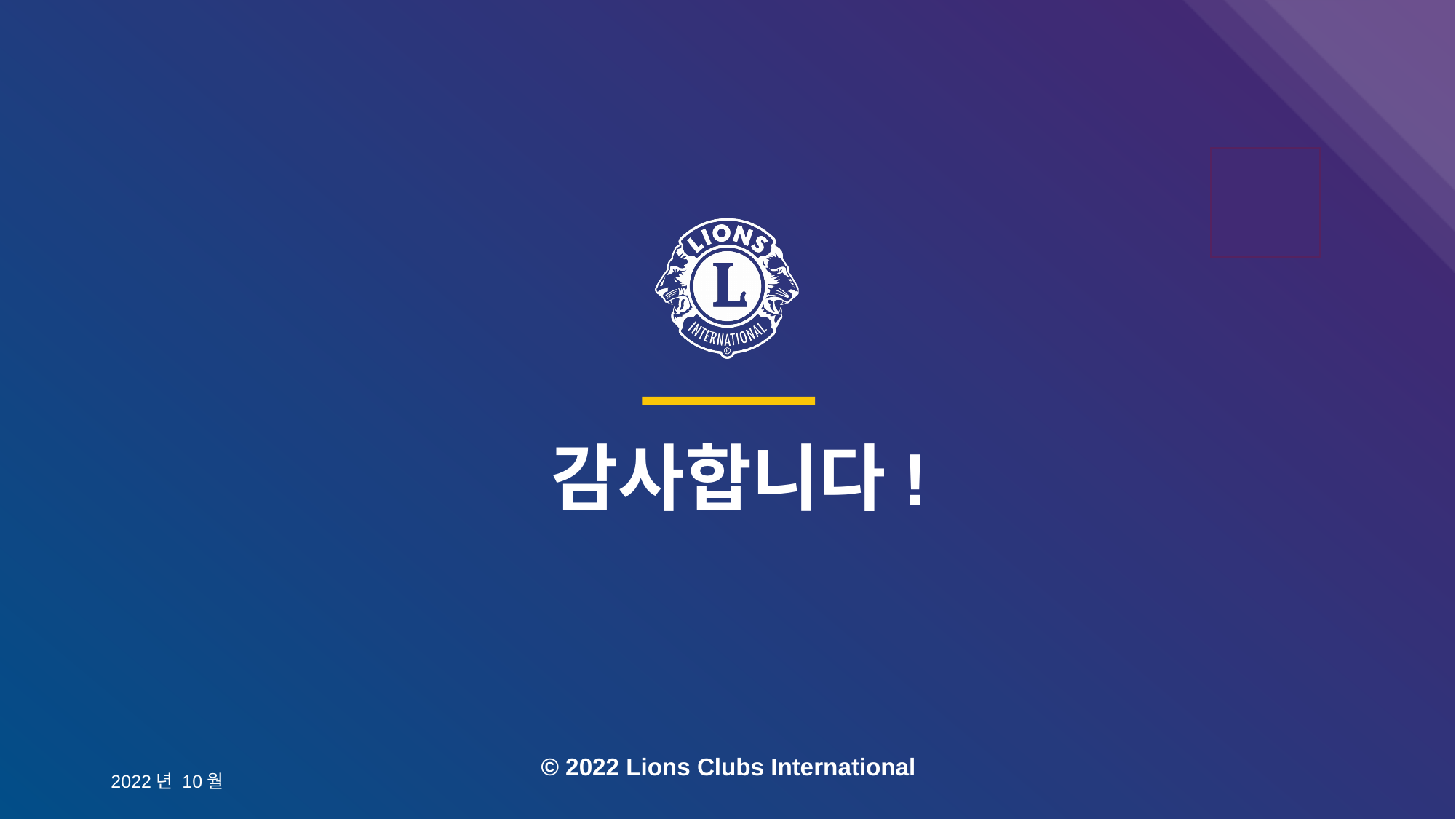

# 감사합니다!
© 2022 Lions Clubs International
2022년 10월